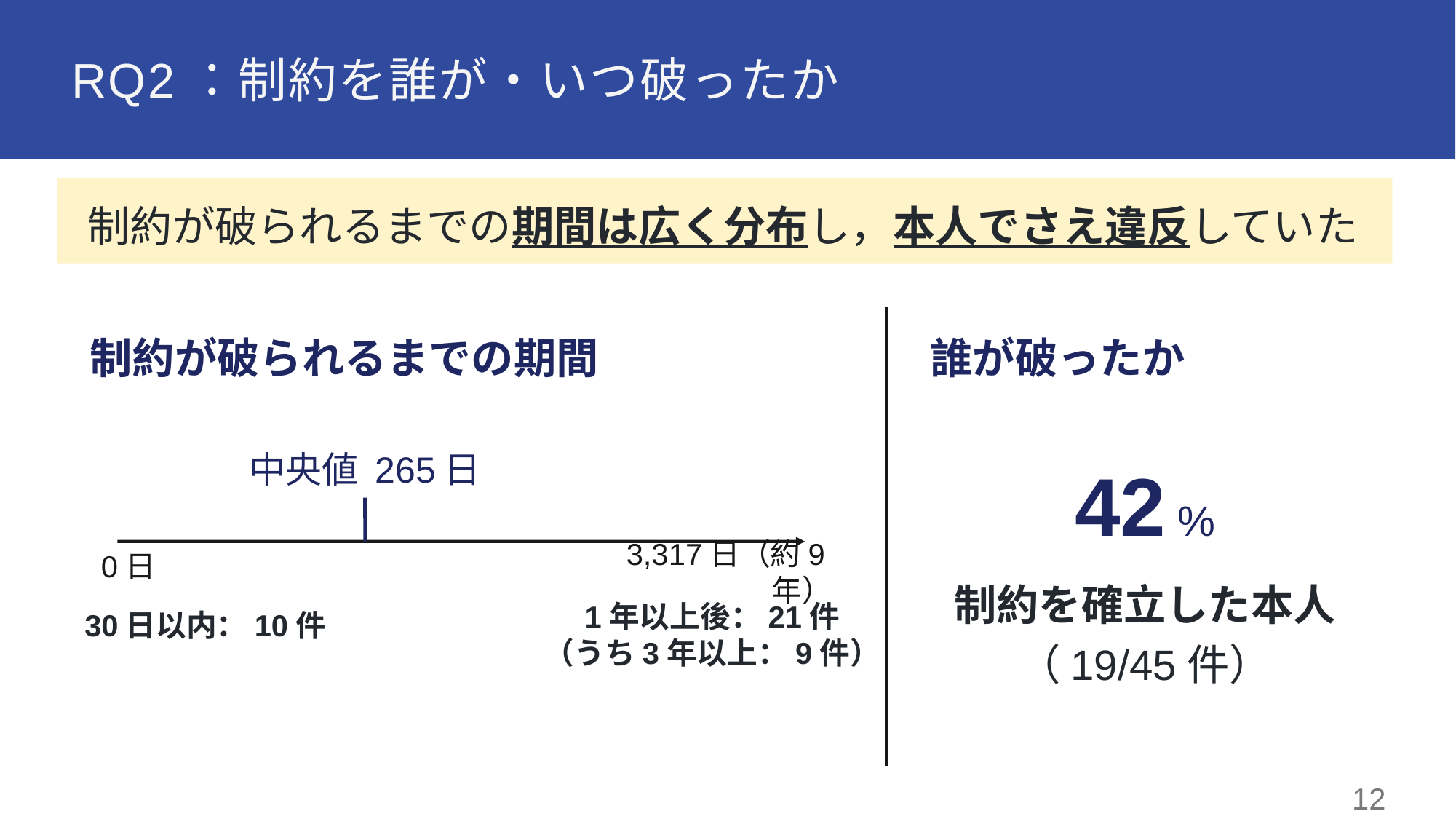

# RQ2：制約を誰が・いつ破ったか
 制約が破られるまでの期間は広く分布し，本人でさえ違反していた

制約が破られるまでの期間
誰が破ったか
中央値 265日
42 %

3,317日（約9年）
0日
制約を確立した本人
（19/45件）
30日以内：10件
1年以上後：21件
（うち3年以上：9件）
12